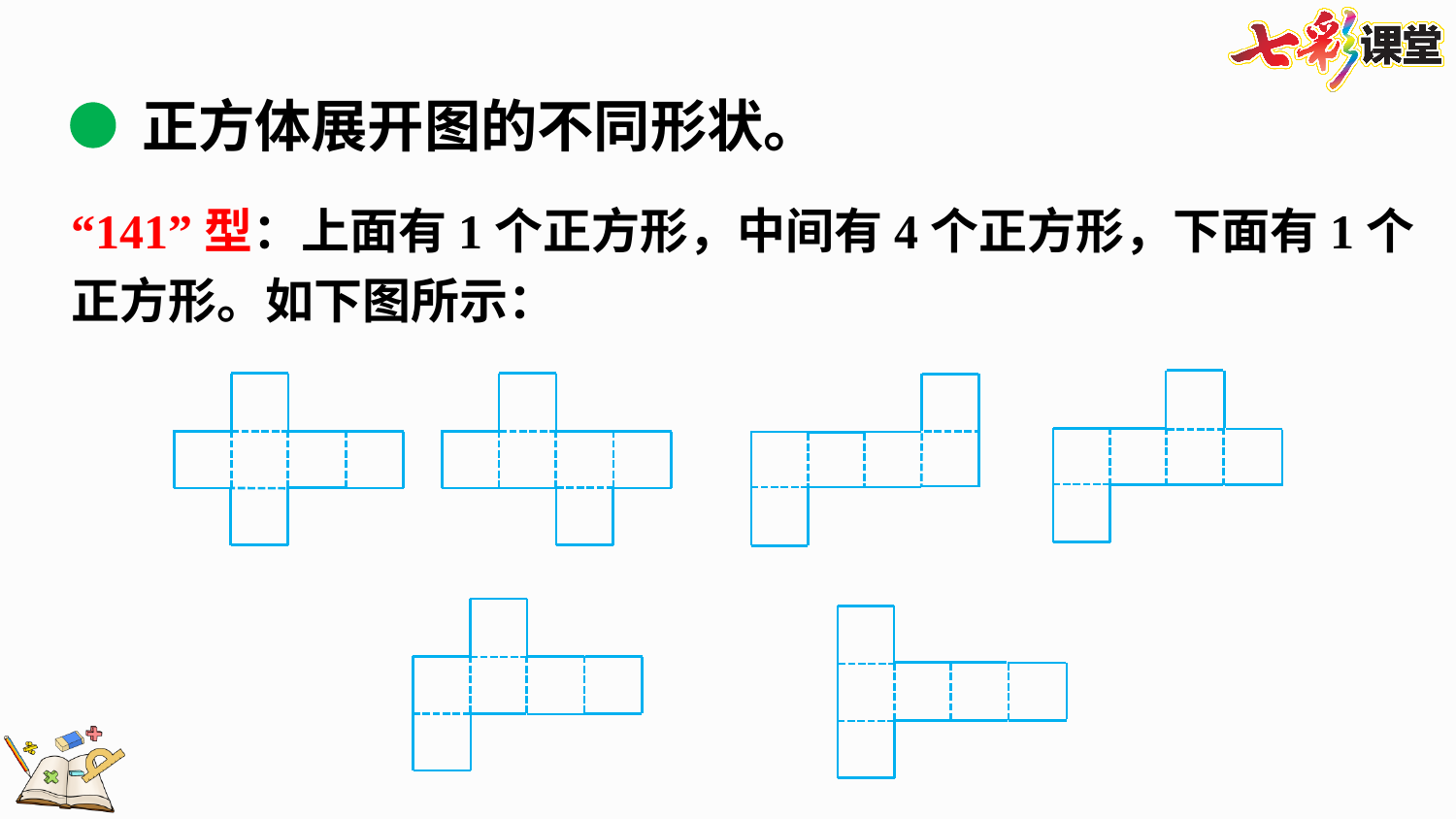

正方体展开图的不同形状。

“141”型：上面有1个正方形，中间有4个正方形，下面有1个正方形。如下图所示：